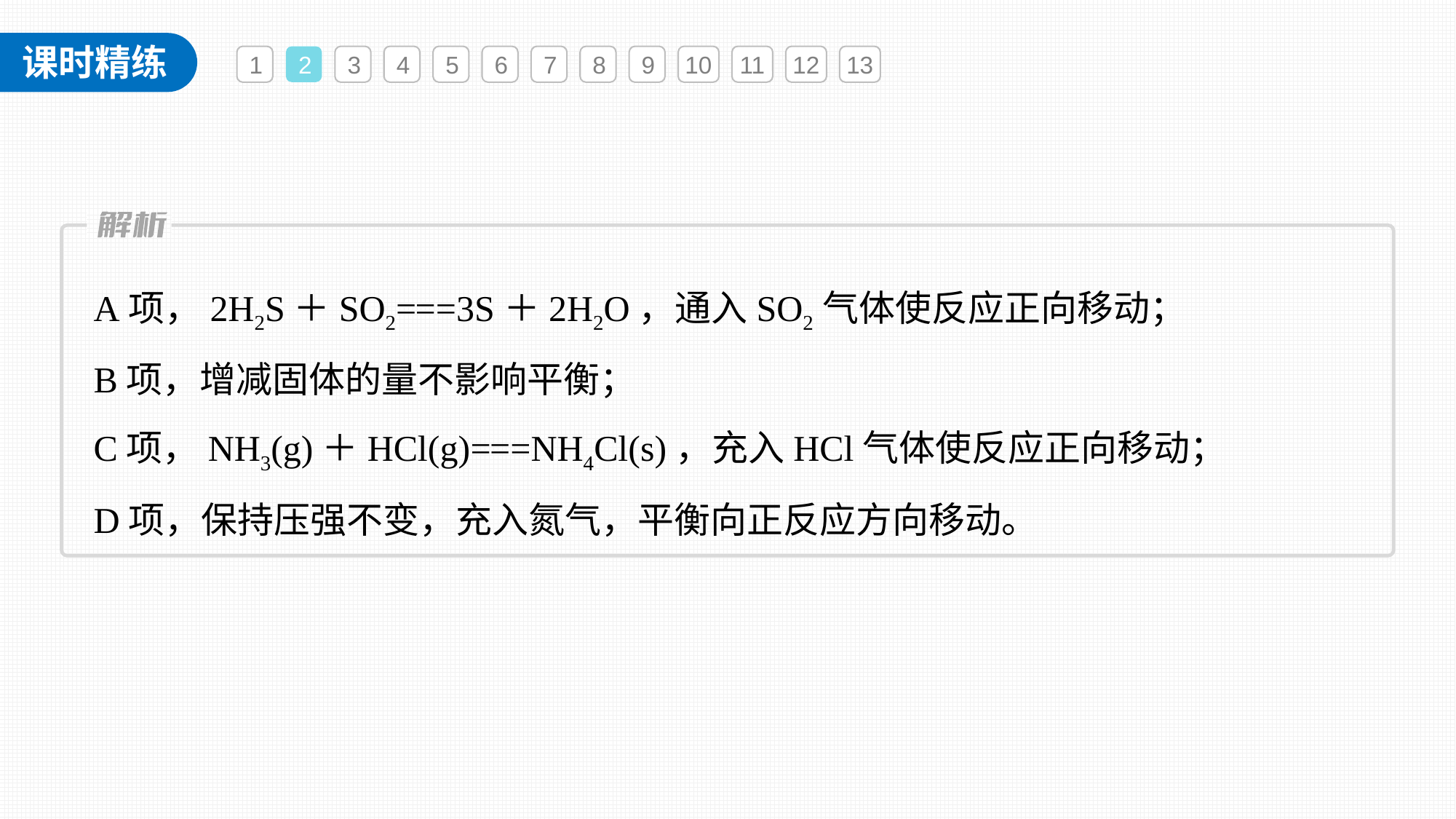

1
2
3
4
5
6
7
8
9
10
11
12
13

A项，2H2S＋SO2===3S＋2H2O，通入SO2气体使反应正向移动；
B项，增减固体的量不影响平衡；
C项，NH3(g)＋HCl(g)===NH4Cl(s)，充入HCl气体使反应正向移动；
D项，保持压强不变，充入氮气，平衡向正反应方向移动。